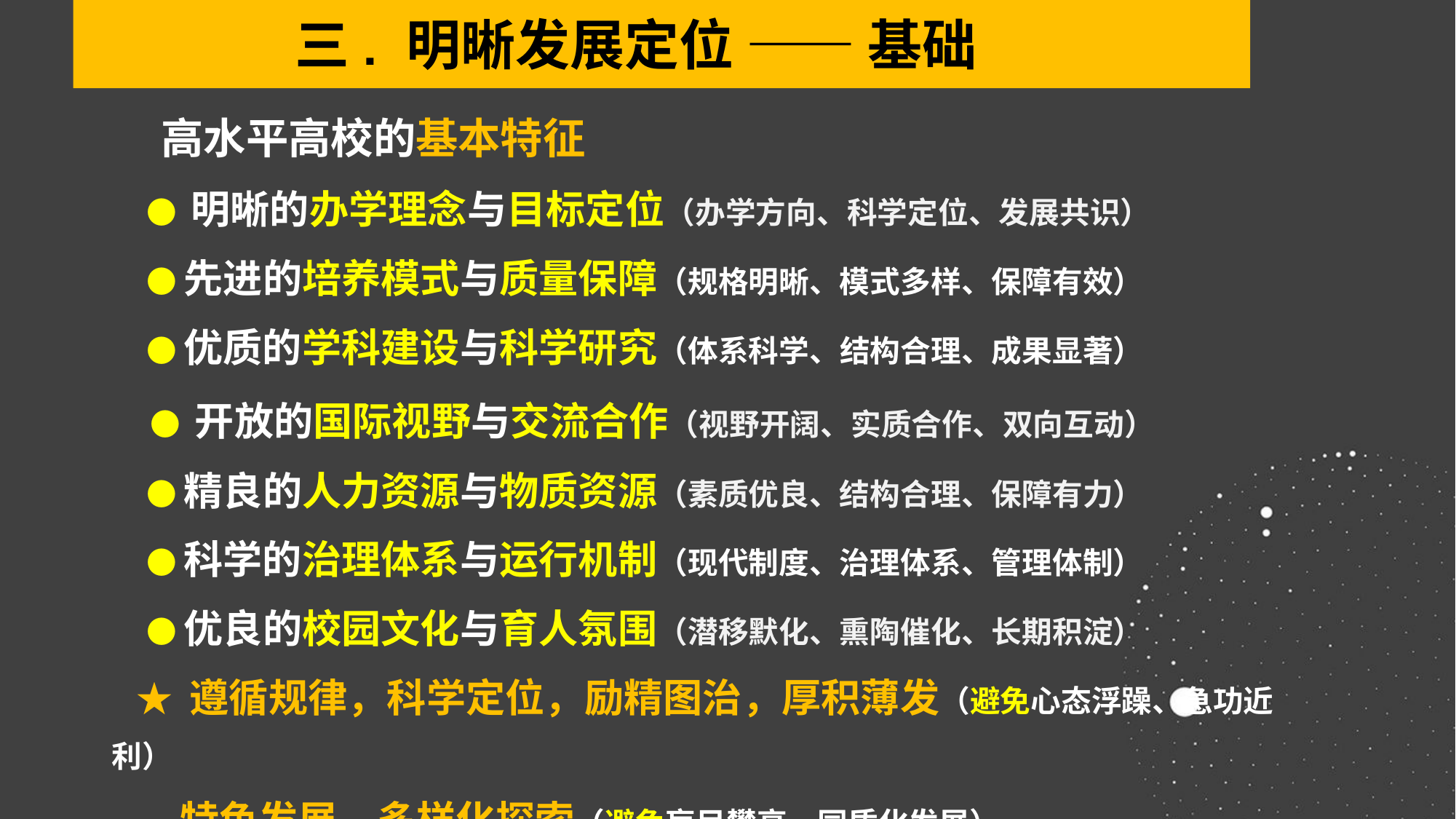

三. 明晰发展定位 —— 基础
     高水平高校的基本特征
     ● 明晰的办学理念与目标定位（办学方向、科学定位、发展共识）
     ● 先进的培养模式与质量保障（规格明晰、模式多样、保障有效）
     ● 优质的学科建设与科学研究（体系科学、结构合理、成果显著）
    ● 开放的国际视野与交流合作（视野开阔、实质合作、双向互动）
     ● 精良的人力资源与物质资源（素质优良、结构合理、保障有力）
     ● 科学的治理体系与运行机制（现代制度、治理体系、管理体制）
     ● 优良的校园文化与育人氛围（潜移默化、熏陶催化、长期积淀）
   ★ 遵循规律，科学定位，励精图治，厚积薄发（避免心态浮躁、急功近利）
        特色发展，多样化探索（避免盲目攀高、同质化发展）